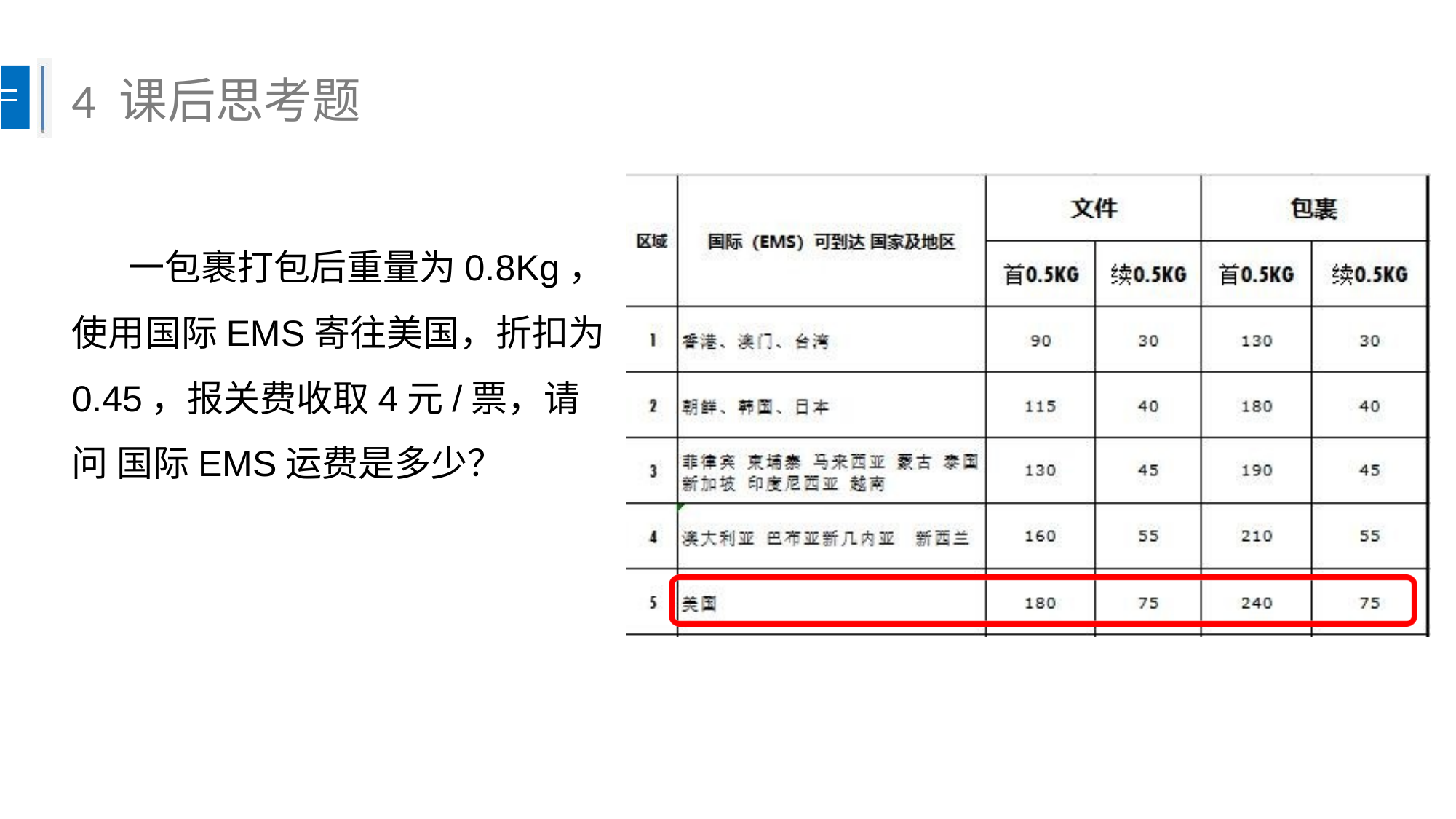

# 4 课后思考题

一包裹打包后重量为0.8Kg， 使用国际EMS寄往美国，折扣为 0.45，报关费收取4元/票，请问 国际EMS运费是多少？